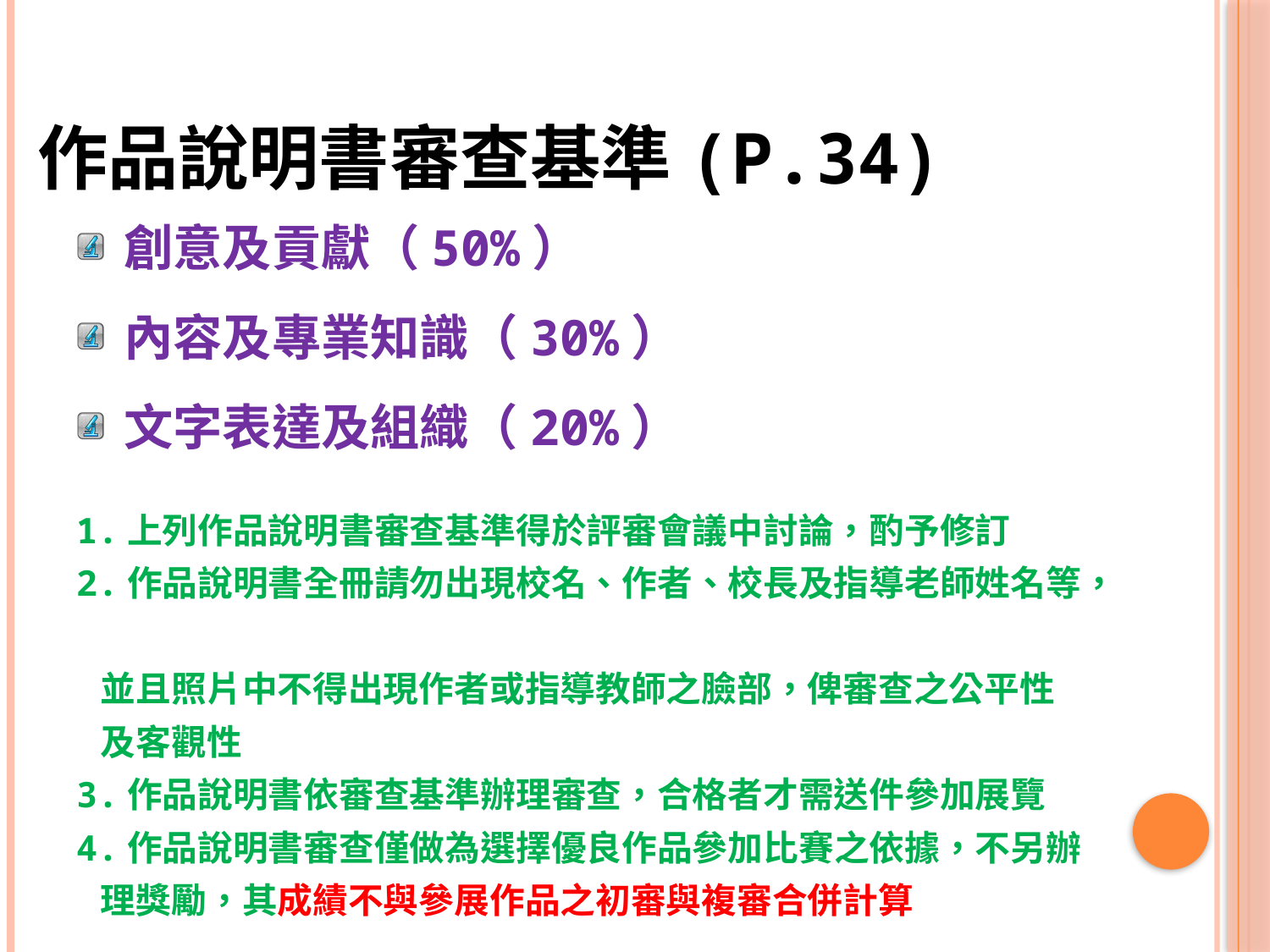

# 作品說明書審查基準(P.34)
創意及貢獻（50%）
內容及專業知識（30%）
文字表達及組織（20%）

1.上列作品說明書審查基準得於評審會議中討論，酌予修訂
2.作品說明書全冊請勿出現校名、作者、校長及指導老師姓名等，
  並且照片中不得出現作者或指導教師之臉部，俾審查之公平性
  及客觀性
3.作品說明書依審查基準辦理審查，合格者才需送件參加展覽
4.作品說明書審查僅做為選擇優良作品參加比賽之依據，不另辦
  理獎勵，其成績不與參展作品之初審與複審合併計算